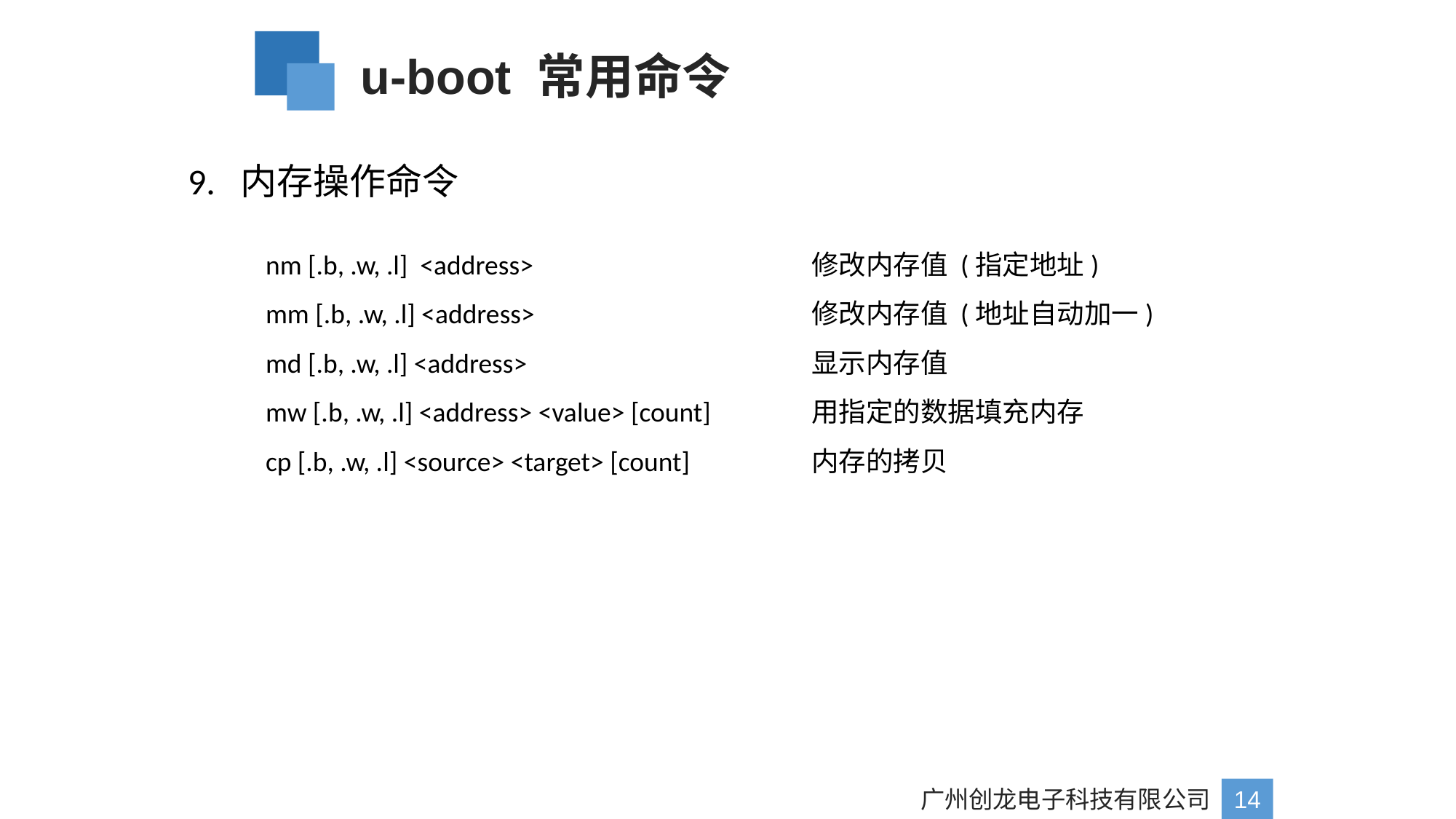

u-boot 常用命令
9.  内存操作命令
nm [.b, .w, .l]  <address>			修改内存值 (指定地址)
mm [.b, .w, .l] <address>			修改内存值 (地址自动加一)
md [.b, .w, .l] <address>			显示内存值
mw [.b, .w, .l] <address> <value> [count]	用指定的数据填充内存
cp [.b, .w, .l] <source> <target> [count]		内存的拷贝
广州创龙电子科技有限公司
14